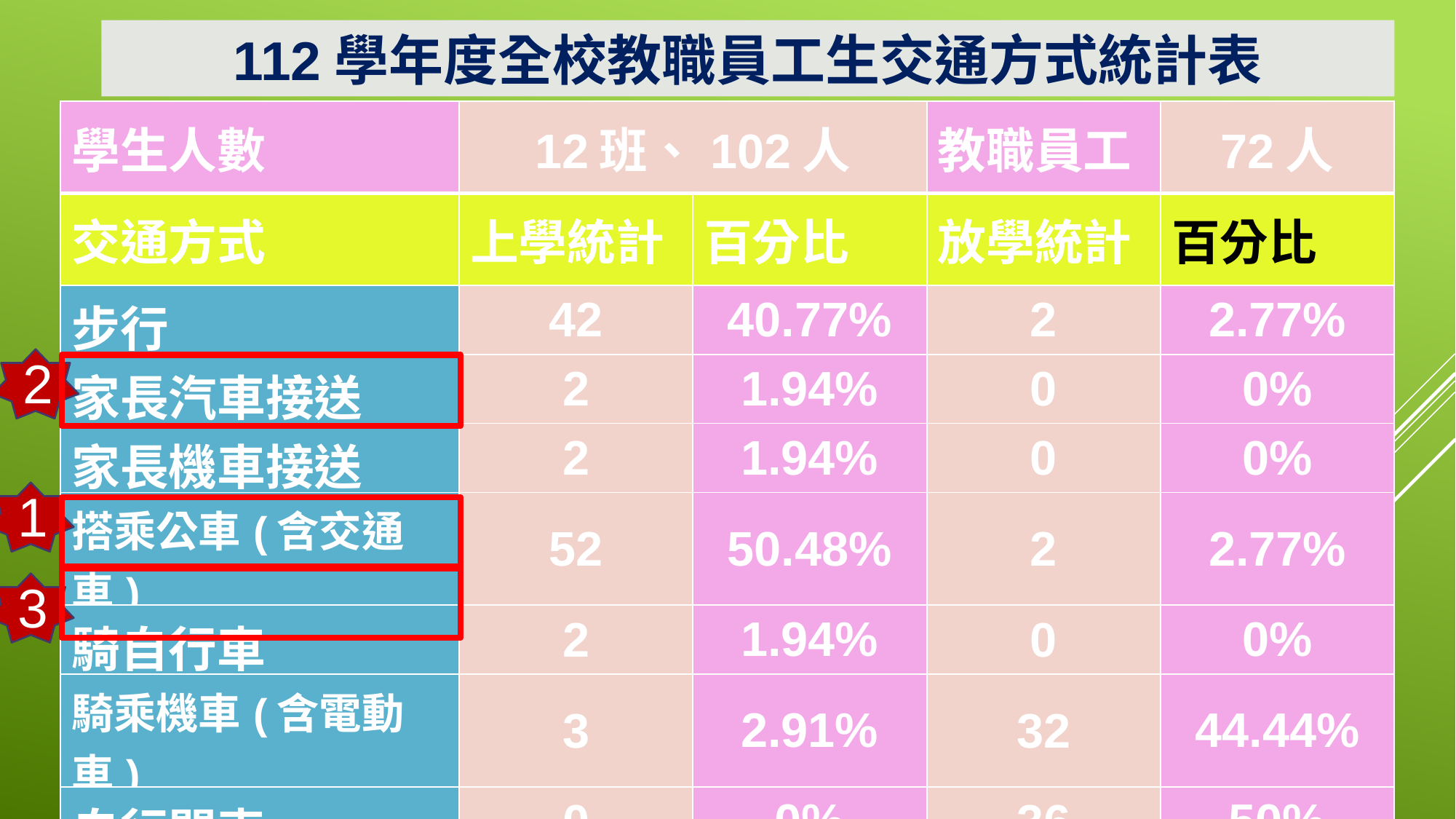

112學年度全校教職員工生交通方式統計表
| 學生人數 | 12班、102人 |  | 教職員工 | 72人 |
| --- | --- | --- | --- | --- |
| 交通方式 | 上學統計 | 百分比 | 放學統計 | 百分比 |
| 步行 | 42 | 40.77% | 2 | 2.77% |
| 家長汽車接送 | 2 | 1.94% | 0 | 0% |
| 家長機車接送 | 2 | 1.94% | 0 | 0% |
| 搭乘公車(含交通車) | 52 | 50.48% | 2 | 2.77% |
| 騎自行車 | 2 | 1.94% | 0 | 0% |
| 騎乘機車(含電動車) | 3 | 2.91% | 32 | 44.44% |
| 自行開車 | 0 | 0% | 36 | 50% |
2

1

3